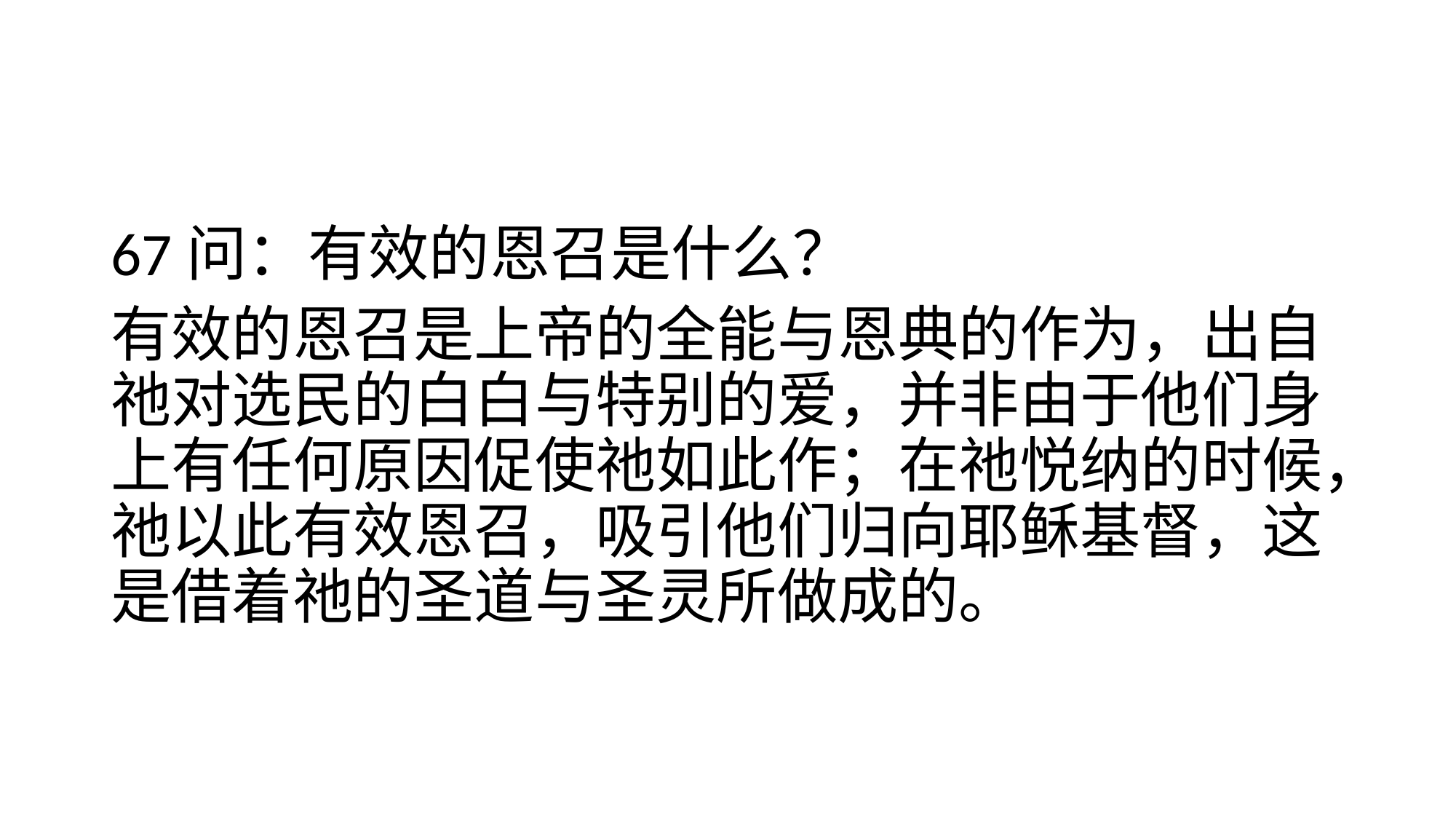

#
67问：有效的恩召是什么？
有效的恩召是上帝的全能与恩典的作为，出自祂对选民的白白与特别的爱，并非由于他们身上有任何原因促使祂如此作；在祂悦纳的时候，祂以此有效恩召，吸引他们归向耶稣基督，这是借着祂的圣道与圣灵所做成的。